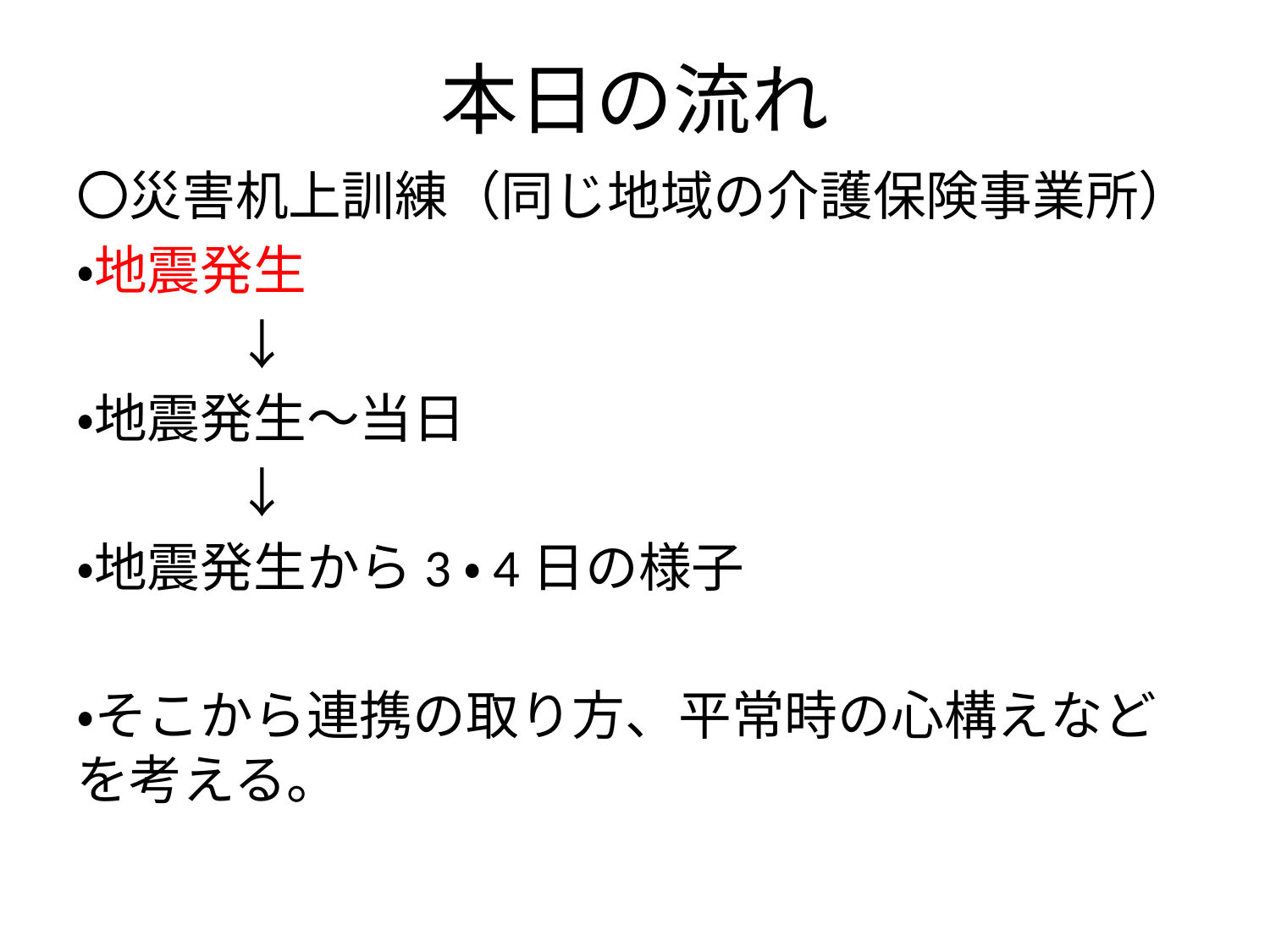

# 本日の流れ
〇災害机上訓練（同じ地域の介護保険事業所）
・地震発生
　　　↓
・地震発生～当日
　　　↓
・地震発生から3・4日の様子

・そこから連携の取り方、平常時の心構えなどを考える。